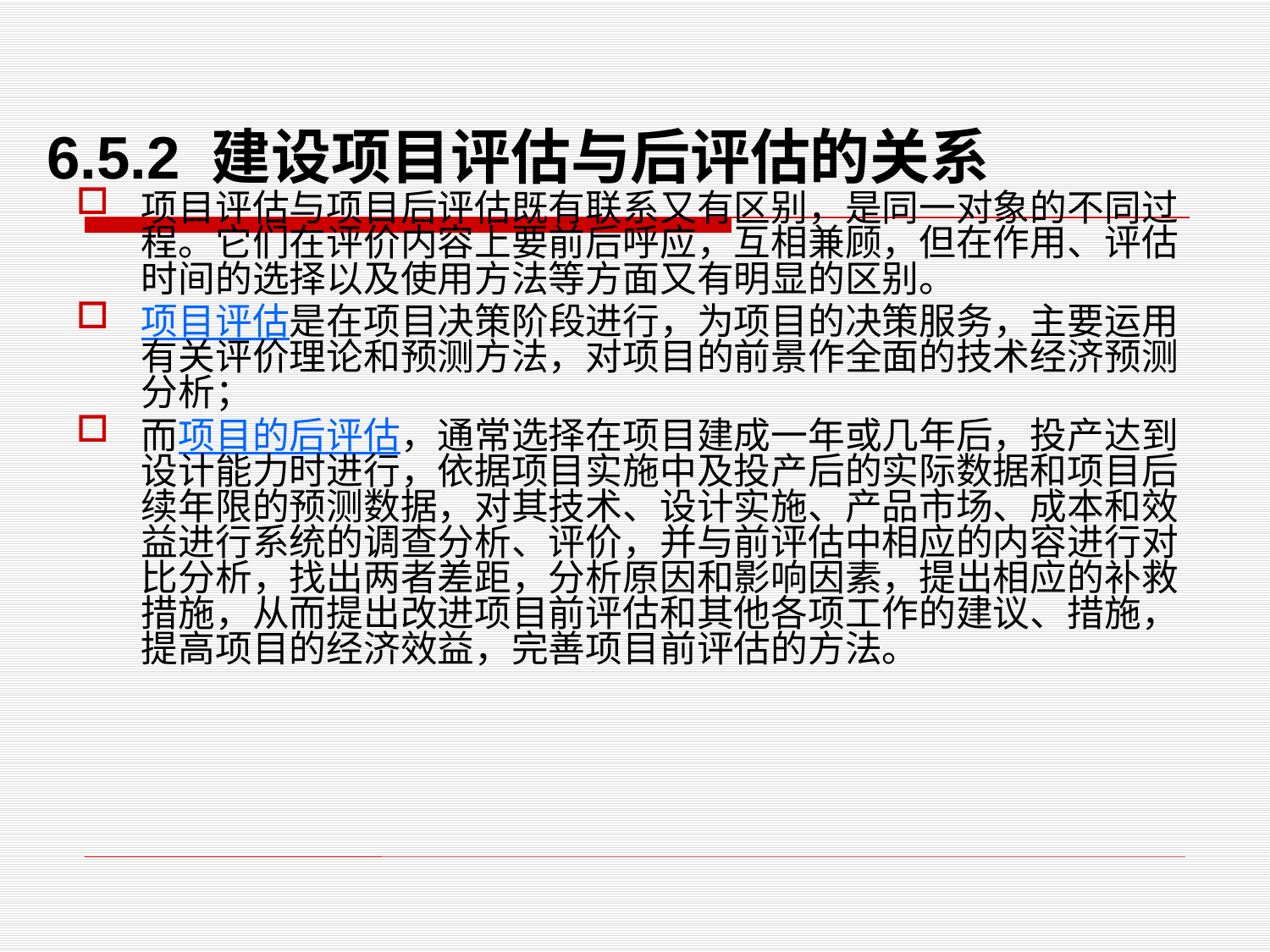

# 6.5.2 建设项目评估与后评估的关系
项目评估与项目后评估既有联系又有区别，是同一对象的不同过程。它们在评价内容上要前后呼应，互相兼顾，但在作用、评估时间的选择以及使用方法等方面又有明显的区别。
项目评估是在项目决策阶段进行，为项目的决策服务，主要运用有关评价理论和预测方法，对项目的前景作全面的技术经济预测分析；
而项目的后评估，通常选择在项目建成一年或几年后，投产达到设计能力时进行，依据项目实施中及投产后的实际数据和项目后续年限的预测数据，对其技术、设计实施、产品市场、成本和效益进行系统的调查分析、评价，并与前评估中相应的内容进行对比分析，找出两者差距，分析原因和影响因素，提出相应的补救措施，从而提出改进项目前评估和其他各项工作的建议、措施，提高项目的经济效益，完善项目前评估的方法。